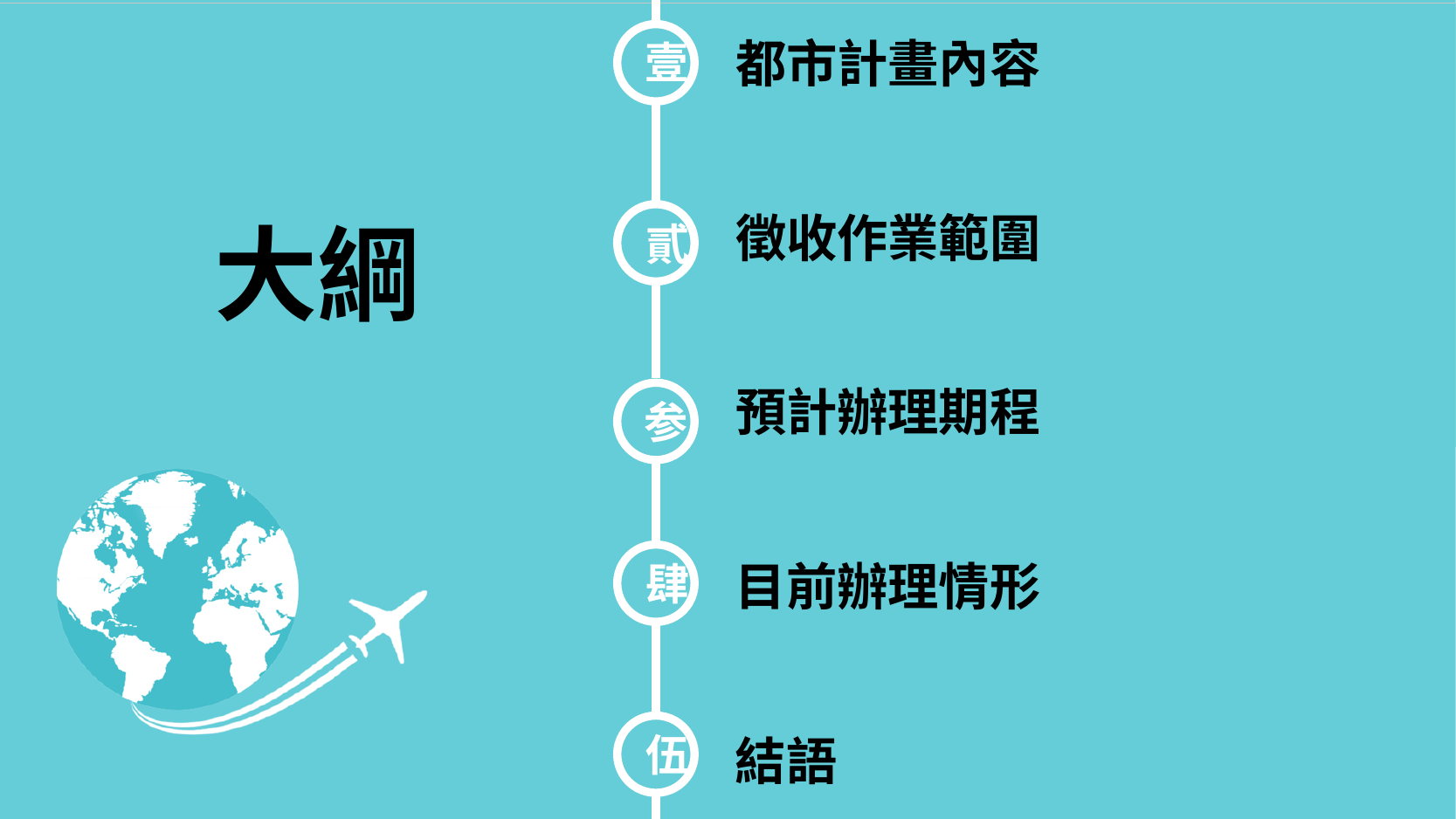

都市計畫內容
壹
徵收作業範圍
大綱

貳
預計辦理期程

参

目前辦理情形
肆

伍
結語